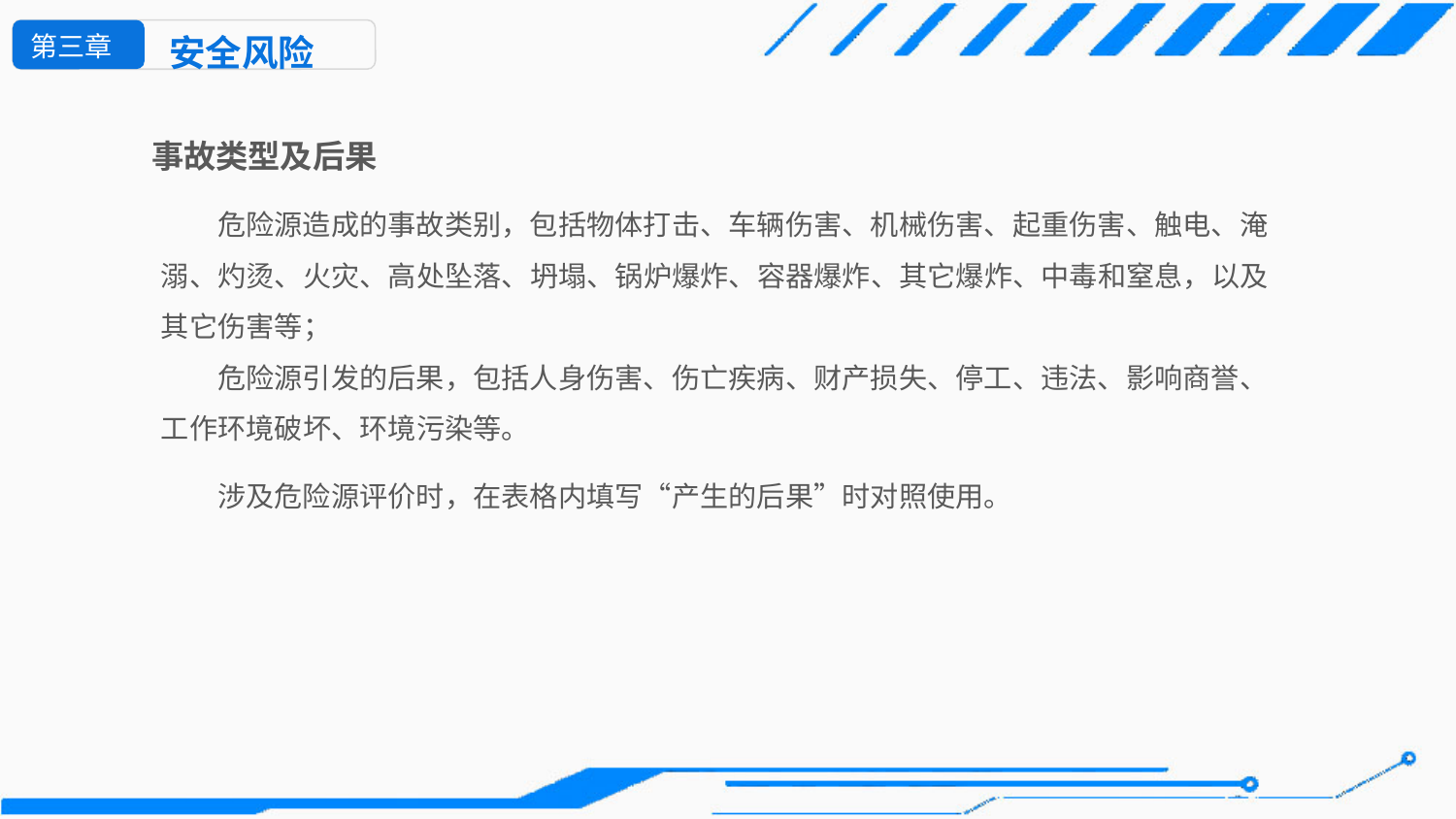

第三章
安全风险
事故类型及后果
危险源造成的事故类别，包括物体打击、车辆伤害、机械伤害、起重伤害、触电、淹溺、灼烫、火灾、高处坠落、坍塌、锅炉爆炸、容器爆炸、其它爆炸、中毒和窒息，以及其它伤害等；
危险源引发的后果，包括人身伤害、伤亡疾病、财产损失、停工、违法、影响商誉、工作环境破坏、环境污染等。
涉及危险源评价时，在表格内填写“产生的后果”时对照使用。